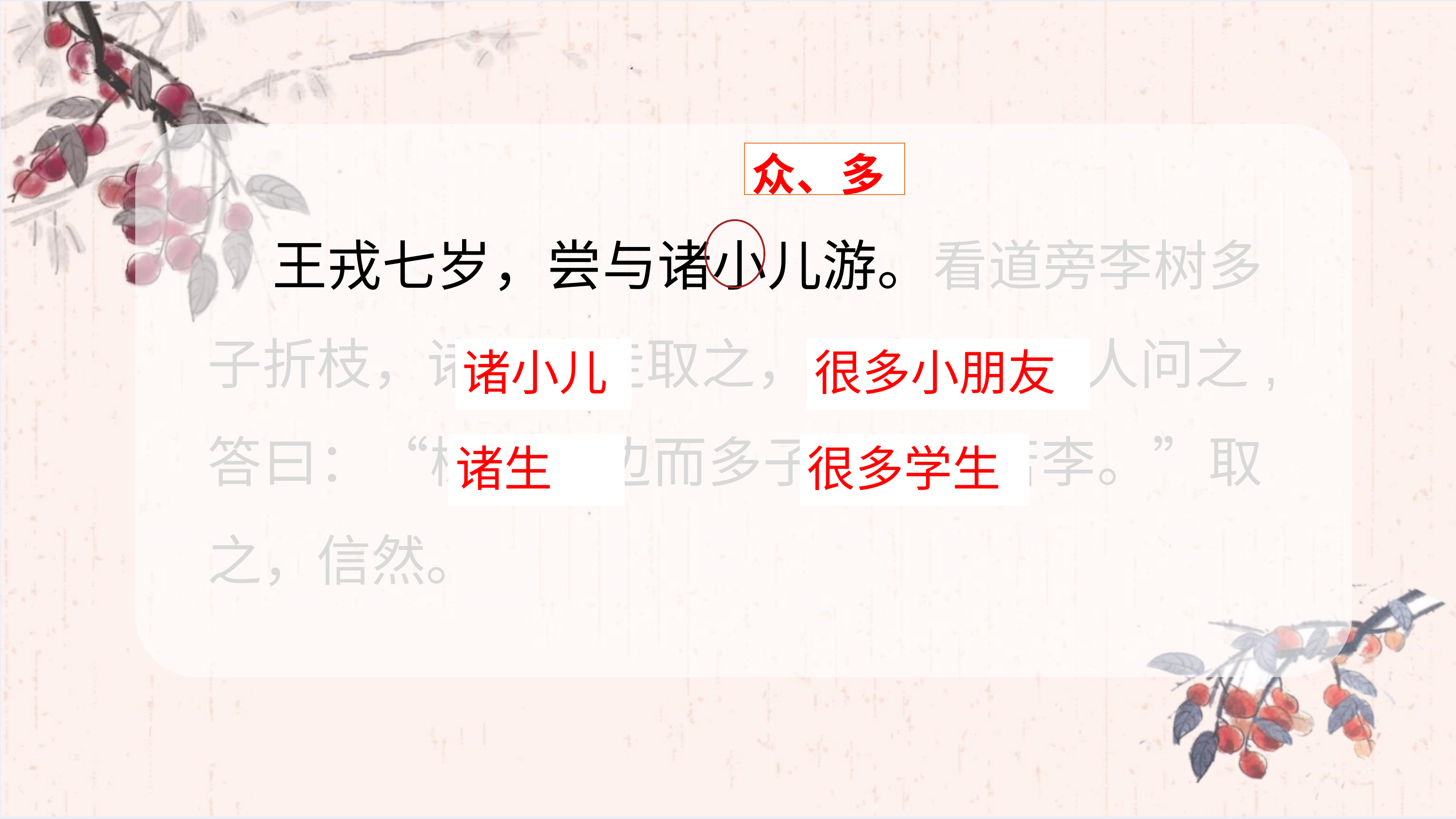

众、多
    王戎七岁，尝与诸小儿游。看道旁李树多子折枝，诸儿竞走取之，唯戎不动。人问之,答曰：“树在道边而多子，此必苦李。”取之，信然。

诸小儿
很多小朋友
诸生
很多学生